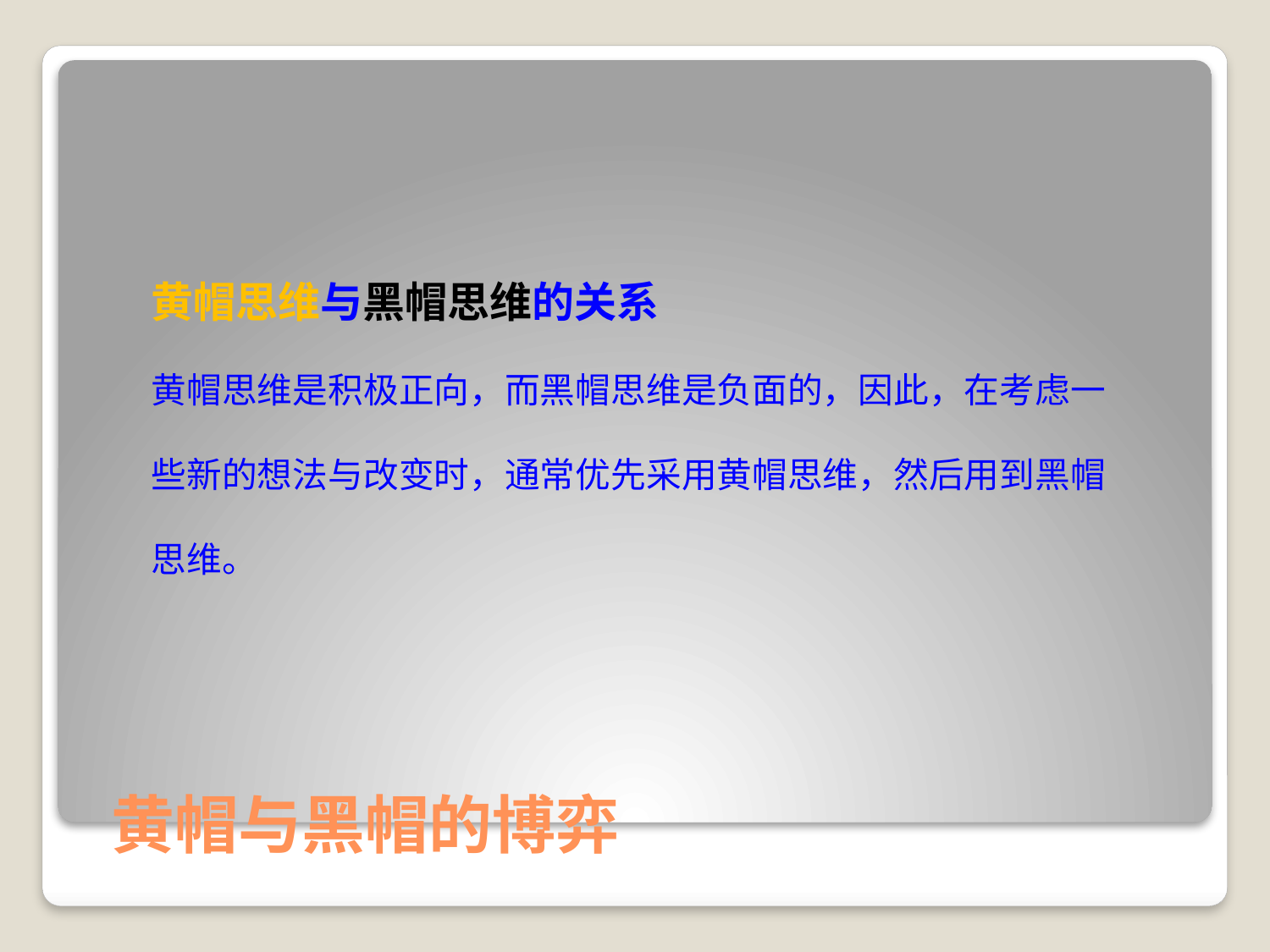

黄帽思维与黑帽思维的关系
黄帽思维是积极正向，而黑帽思维是负面的，因此，在考虑一些新的想法与改变时，通常优先采用黄帽思维，然后用到黑帽思维。
# 黄帽与黑帽的博弈